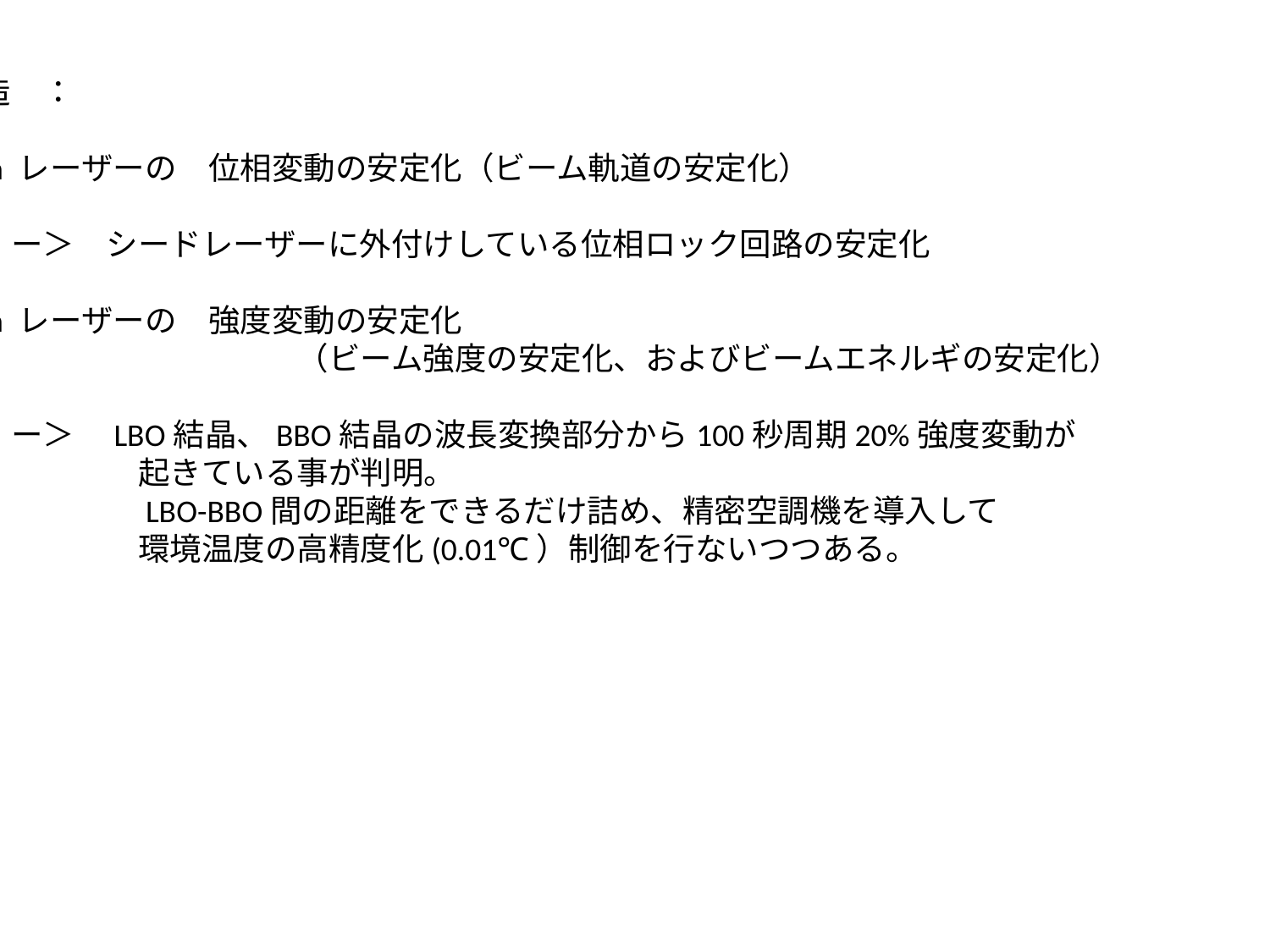

その他の改造　：

（１）RFgun レーザーの　位相変動の安定化（ビーム軌道の安定化）

　　　　　　ー＞　シードレーザーに外付けしている位相ロック回路の安定化

（２）RFgun レーザーの　強度変動の安定化
　　　　　　　　　　　　　　　（ビーム強度の安定化、およびビームエネルギの安定化）

　　　　　　ー＞　LBO結晶、BBO結晶の波長変換部分から100秒周期20%強度変動が
　　　　　　　　　　起きている事が判明。
　　　　　　　　　　LBO-BBO間の距離をできるだけ詰め、精密空調機を導入して
　　　　　　　　　　環境温度の高精度化(0.01℃）制御を行ないつつある。